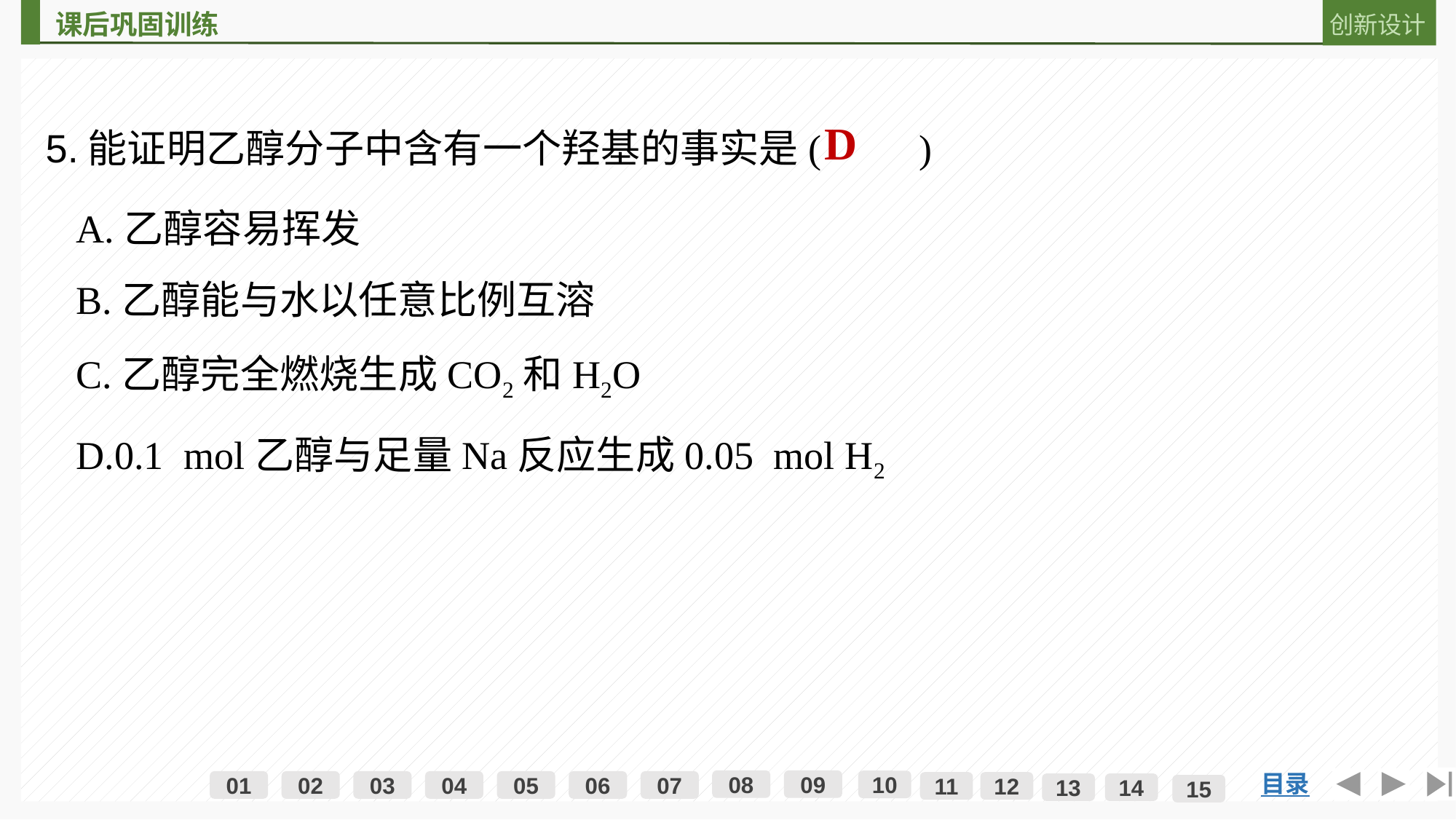

5.能证明乙醇分子中含有一个羟基的事实是(　　)
D
A.乙醇容易挥发
B.乙醇能与水以任意比例互溶
C.乙醇完全燃烧生成CO2和H2O
D.0.1  mol乙醇与足量Na反应生成0.05  mol H2